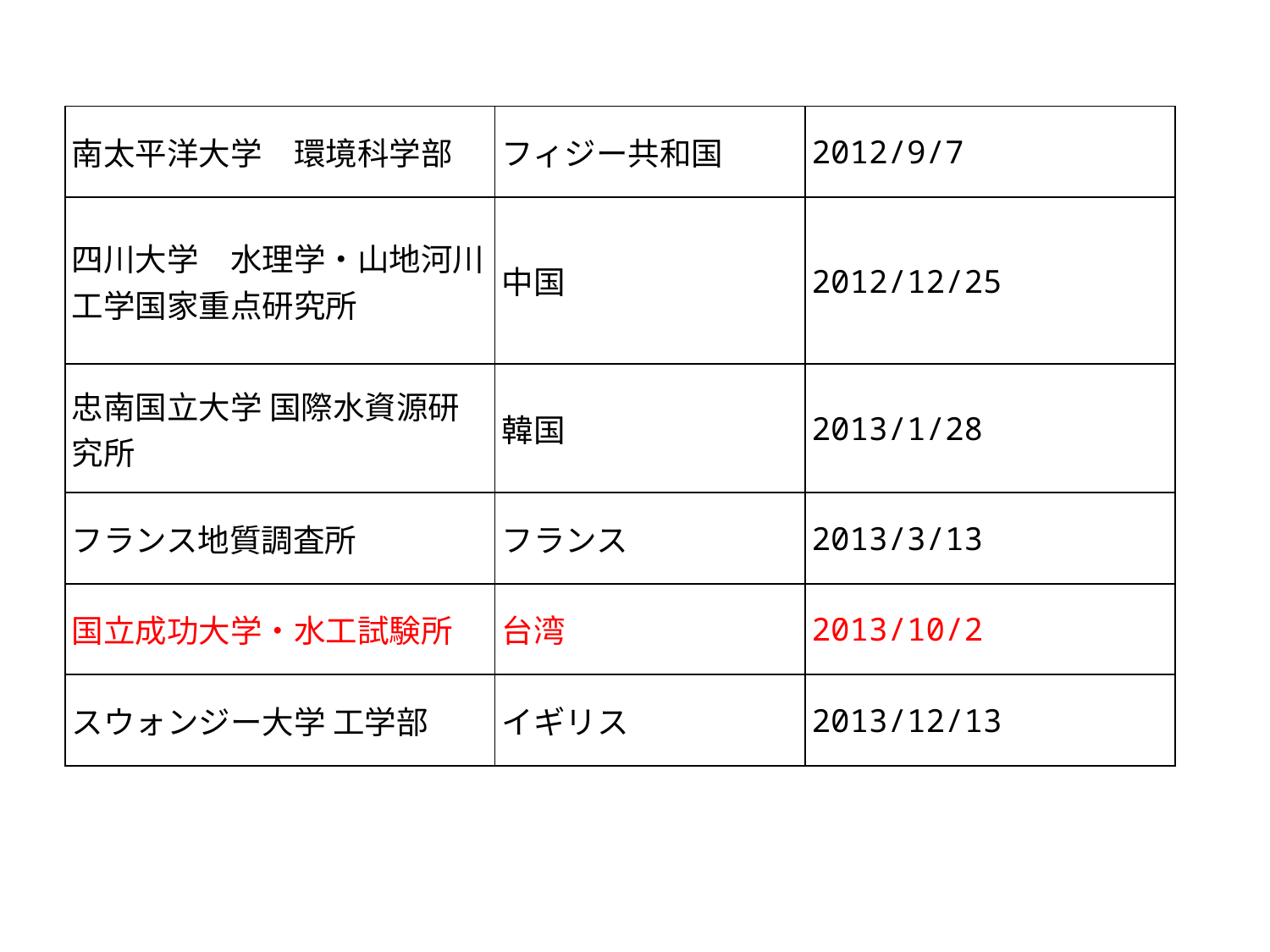

| 南太平洋大学　環境科学部 | フィジー共和国 | 2012/9/7 |
| --- | --- | --- |
| 四川大学　水理学・山地河川工学国家重点研究所 | 中国 | 2012/12/25 |
| 忠南国立大学 国際水資源研究所 | 韓国 | 2013/1/28 |
| フランス地質調査所 | フランス | 2013/3/13 |
| 国立成功大学・水工試験所 | 台湾 | 2013/10/2 |
| スウォンジー大学 工学部 | イギリス | 2013/12/13 |